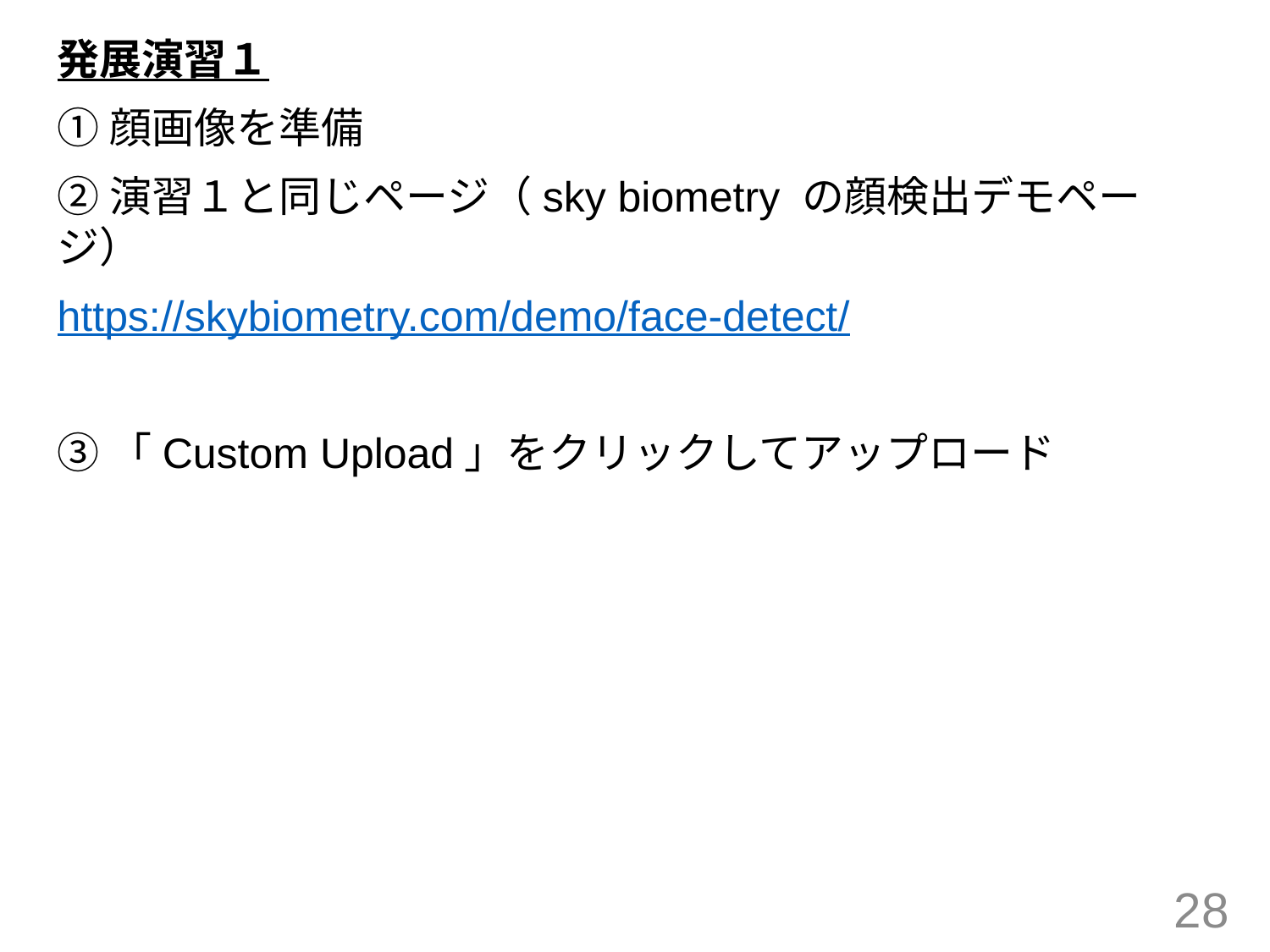

発展演習１
①顔画像を準備
②演習１と同じページ（sky biometry の顔検出デモページ）
https://skybiometry.com/demo/face-detect/

③「Custom Upload」をクリックしてアップロード
28